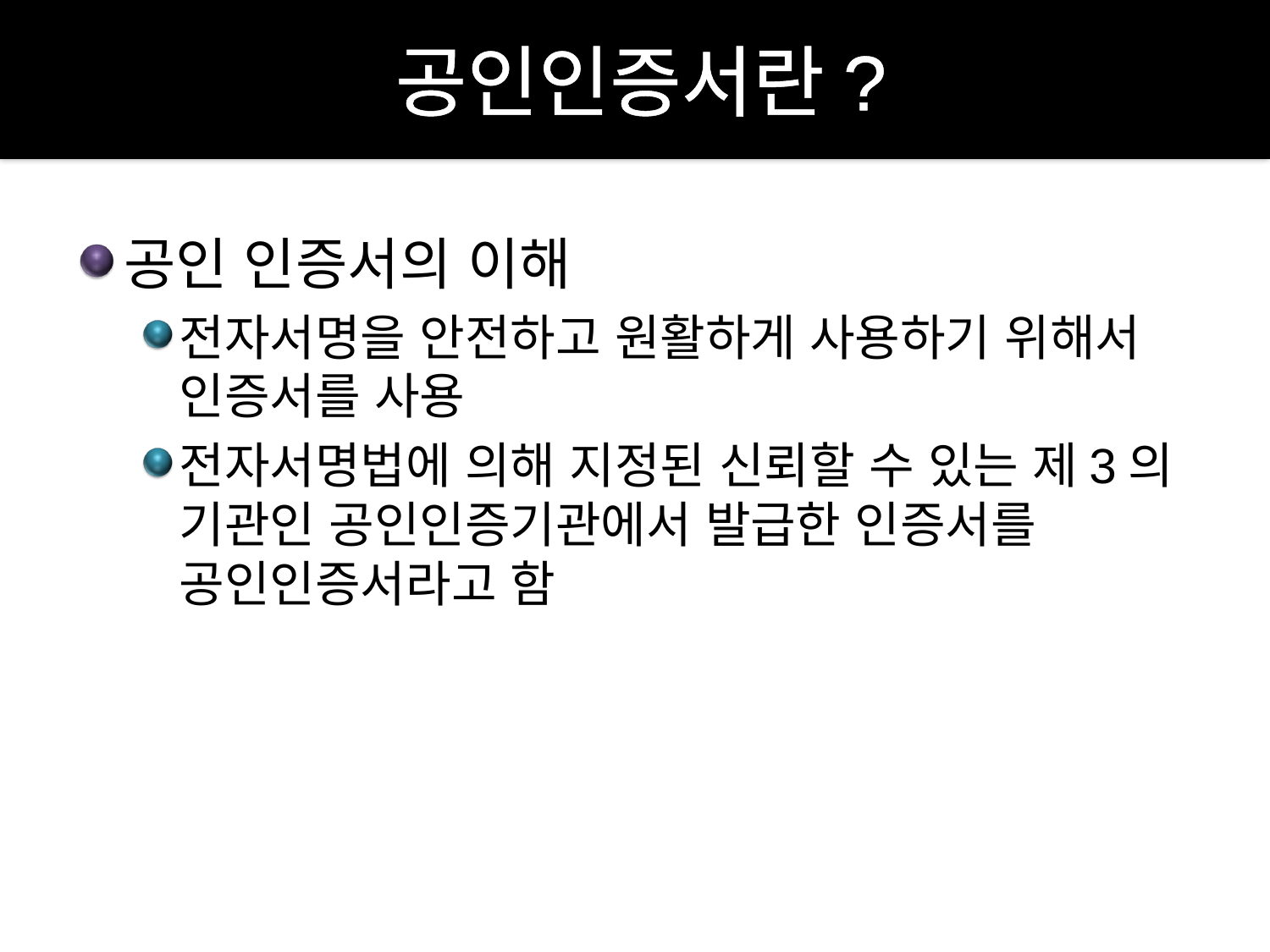

# 공인인증서란?
공인 인증서의 이해
전자서명을 안전하고 원활하게 사용하기 위해서 인증서를 사용
전자서명법에 의해 지정된 신뢰할 수 있는 제3의 기관인 공인인증기관에서 발급한 인증서를 공인인증서라고 함